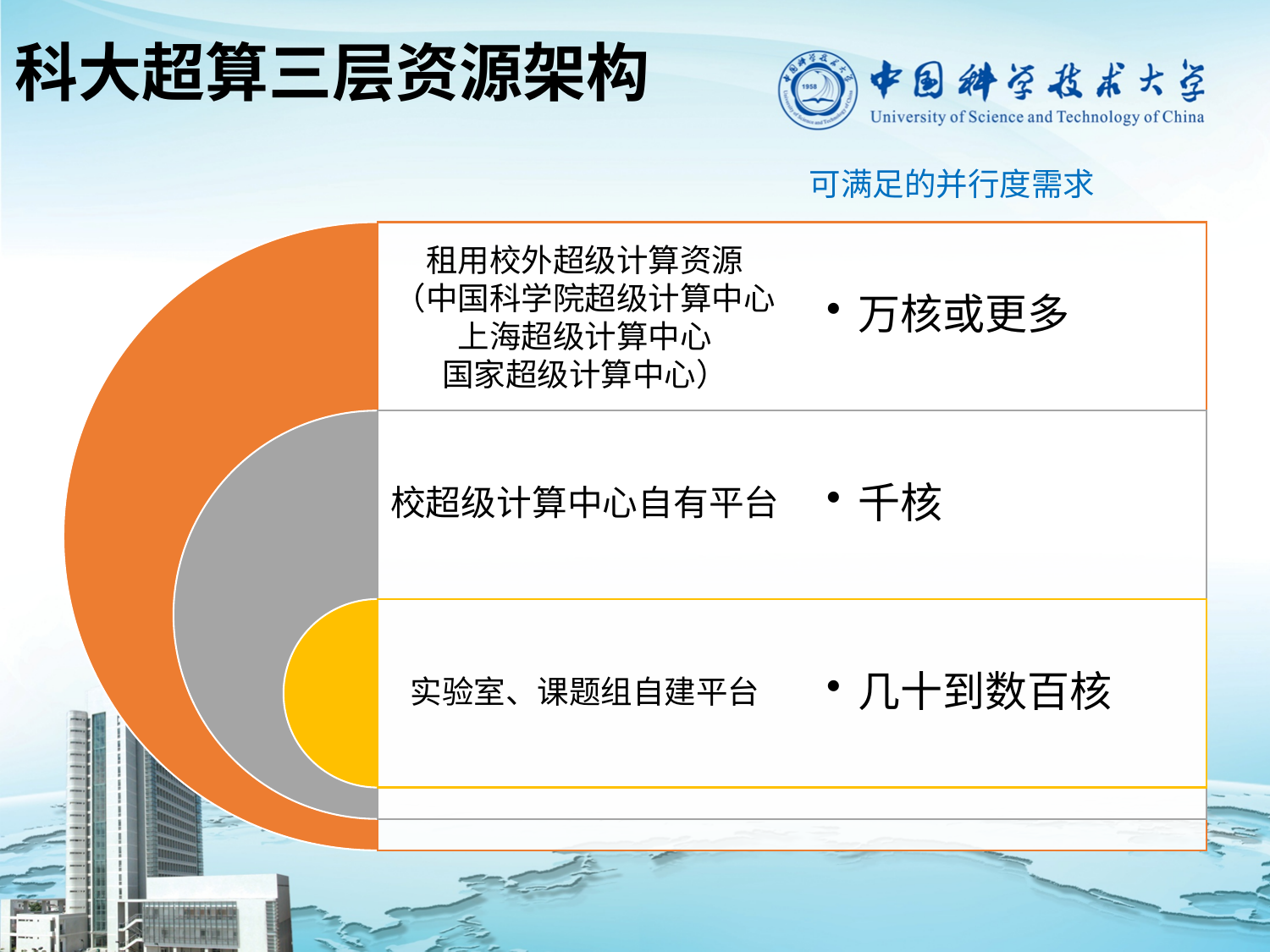

# 科大超算三层资源架构
可满足的并行度需求
租用校外超级计算资源
（中国科学院超级计算中心
上海超级计算中心
国家超级计算中心）
校超级计算中心自有平台
实验室、课题组自建平台
万核或更多
千核
几十到数百核